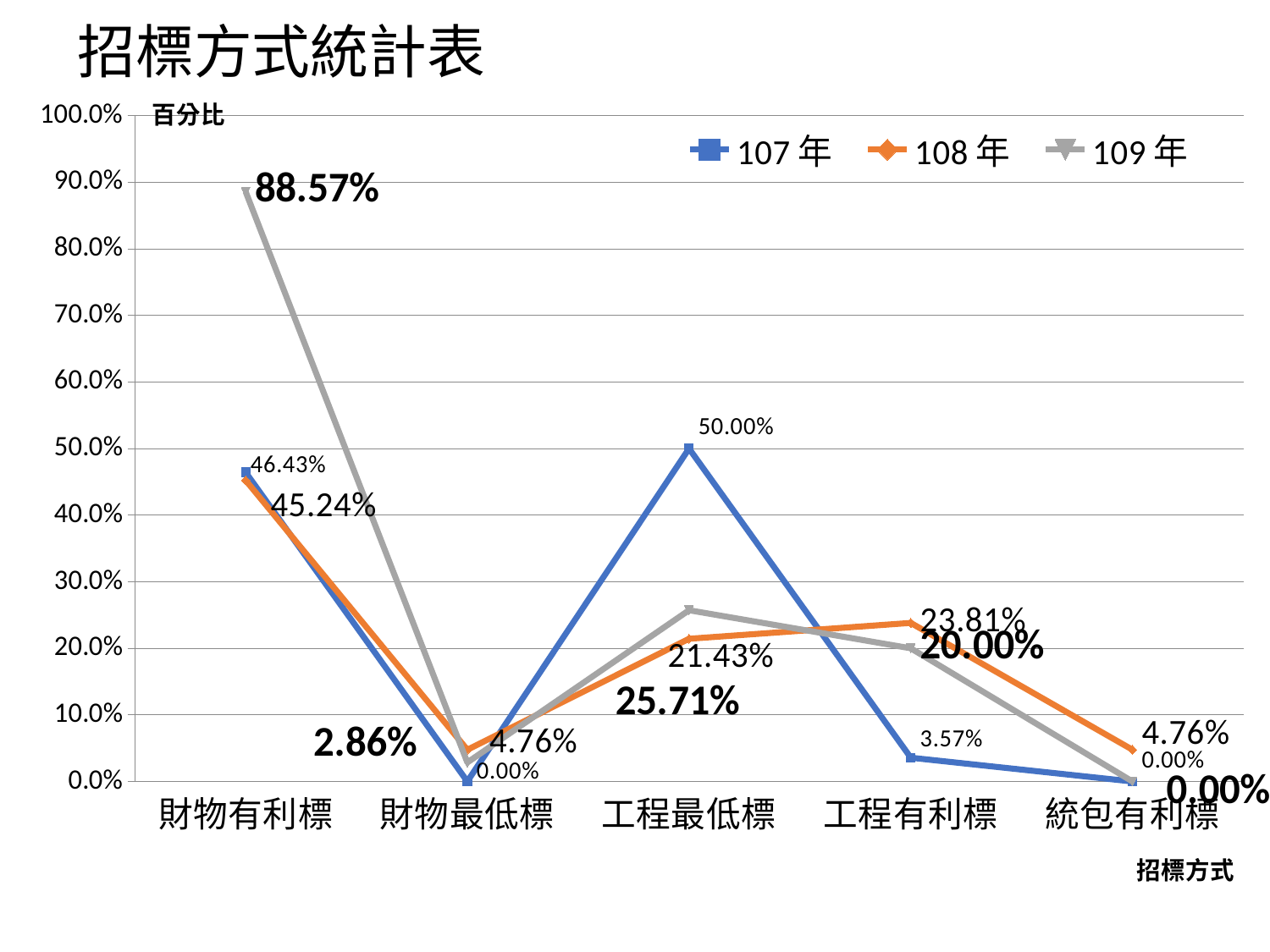

# 招標方式統計表

### Chart

| Category | 107年 | 108年 | 109年 |
|---|---|---|---|
| 財物有利標 | 0.4642857142857143 | 0.45238095238095244 | 0.8857142857142856 |
| 財物最低標 | 0.0 | 0.04761904761904762 | 0.028571428571428574 |
| 工程最低標 | 0.5 | 0.21428571428571427 | 0.2571428571428572 |
| 工程有利標 | 0.03571428571428571 | 0.23809523809523814 | 0.2 |
| 統包有利標 | 0.0 | 0.04761904761904762 | 0.0 |